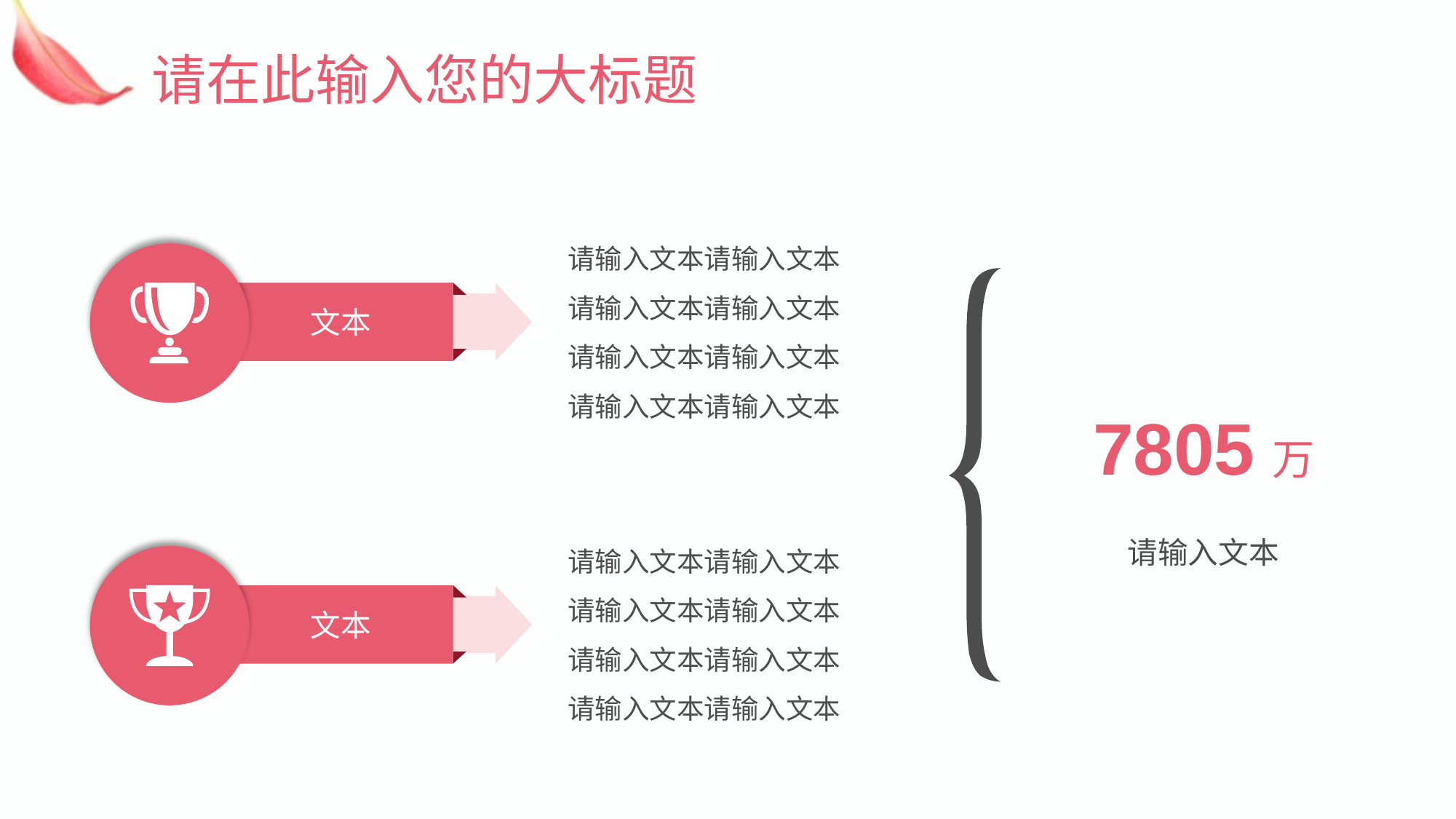

# 请在此输入您的大标题
请输入文本请输入文本请输入文本请输入文本请输入文本请输入文本请输入文本请输入文本

文本

7805万
请输入文本请输入文本请输入文本请输入文本请输入文本请输入文本请输入文本请输入文本
请输入文本

文本